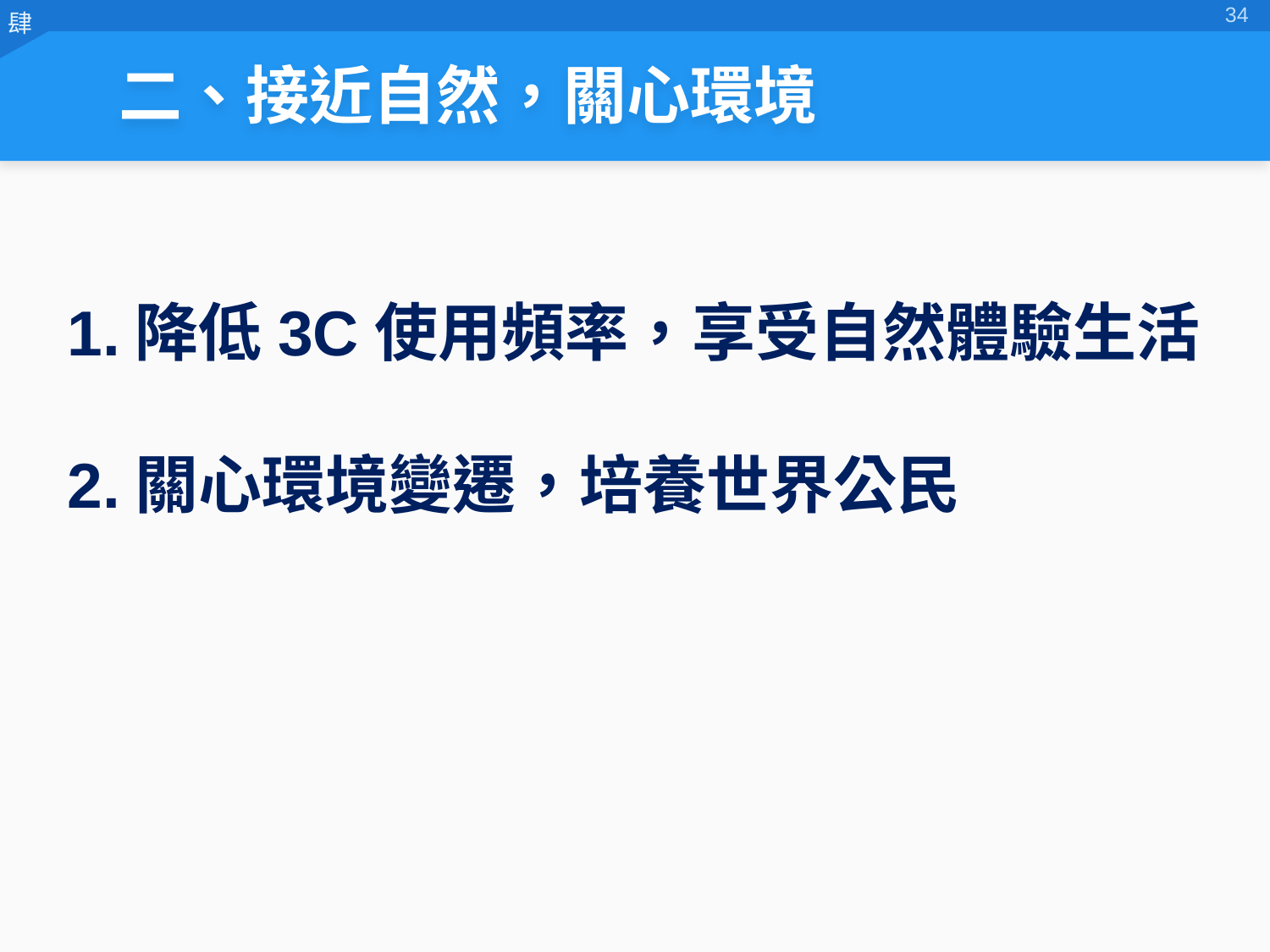

34
二、接近自然，關心環境
1.降低3C使用頻率，享受自然體驗生活

2.關心環境變遷，培養世界公民